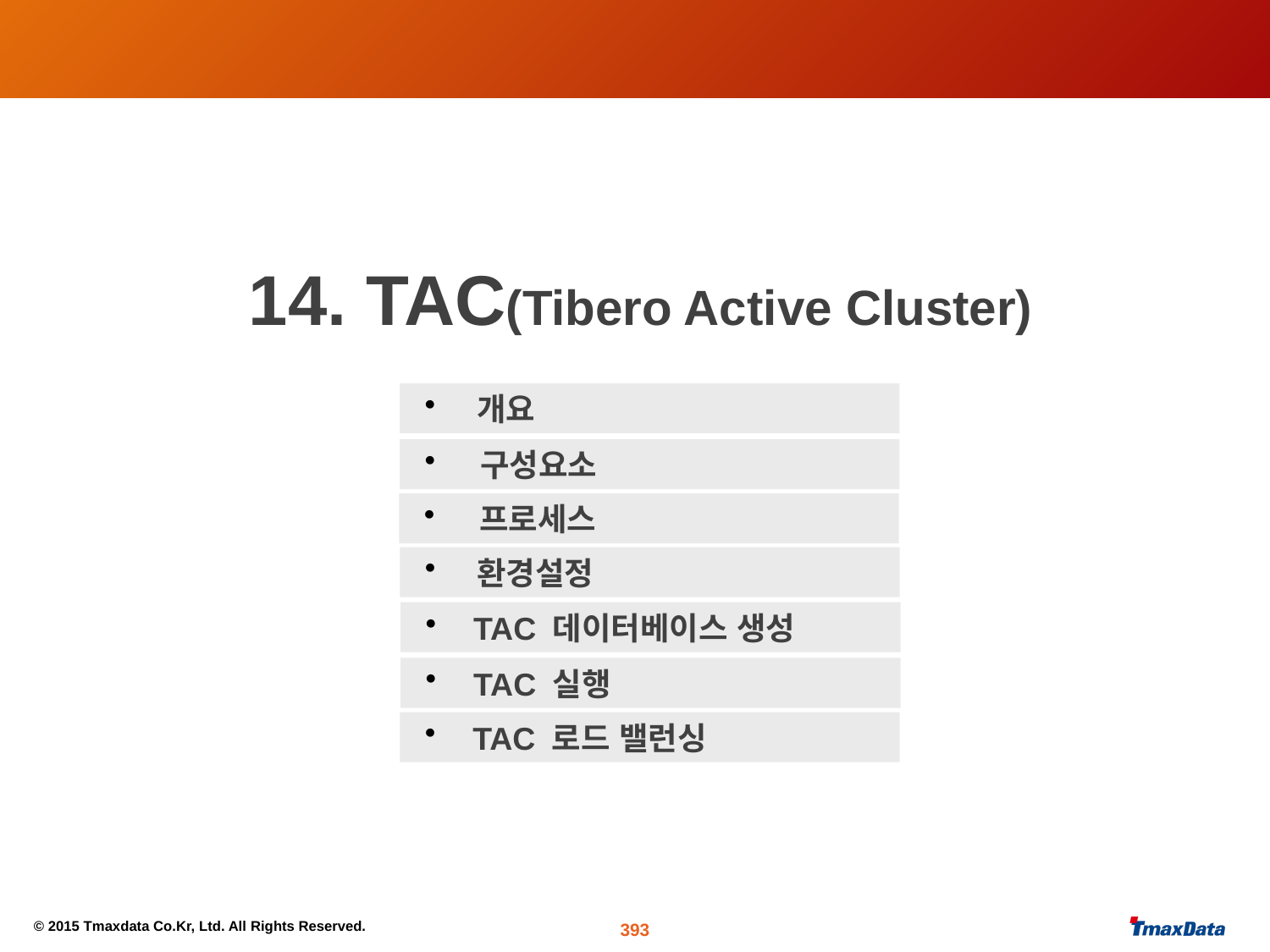

#
14. TAC(Tibero Active Cluster)
  개요
  구성요소
  프로세스
  환경설정
  TAC 데이터베이스 생성
  TAC 실행
  TAC 로드 밸런싱